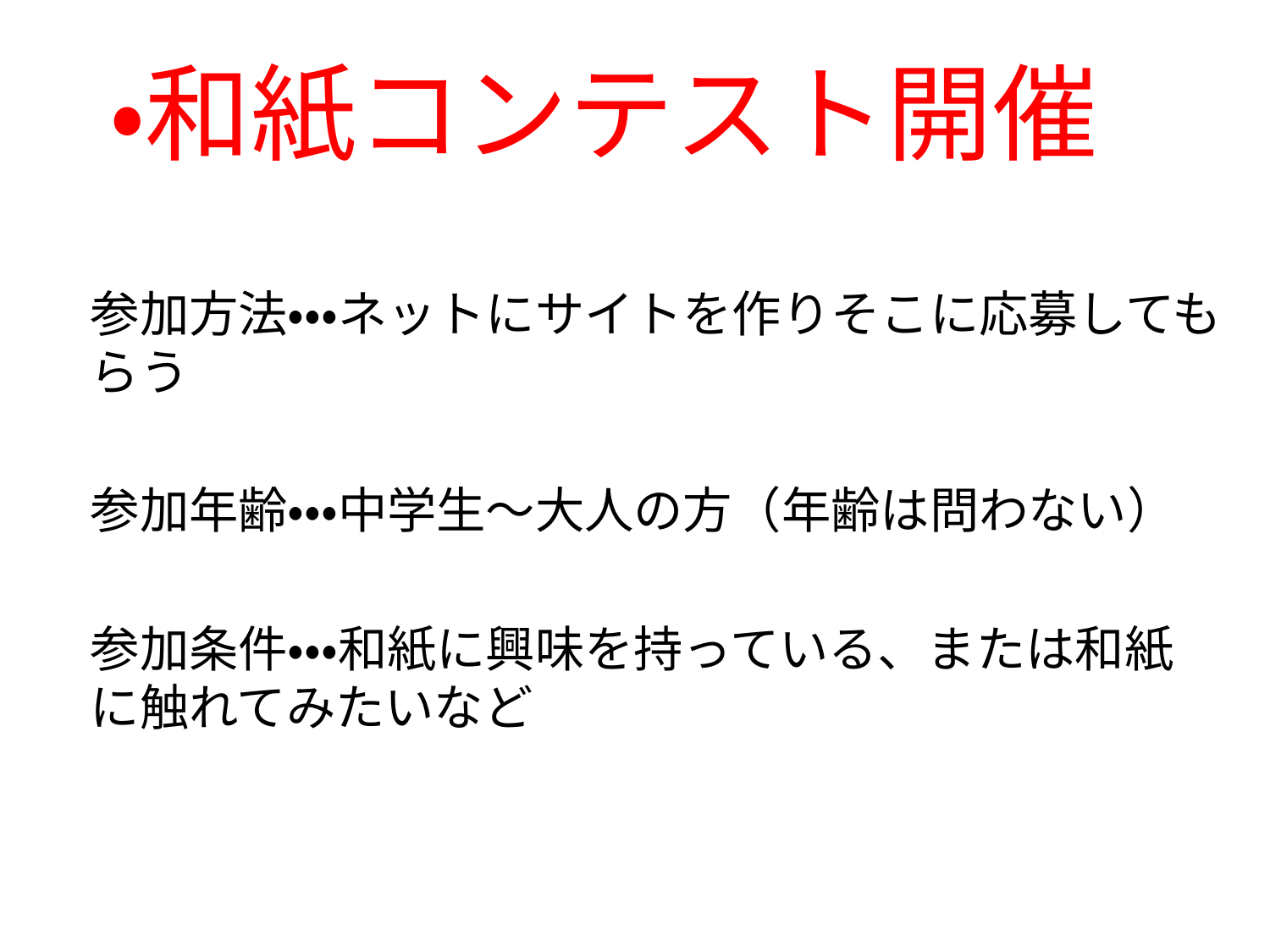

# ・和紙コンテスト開催
参加方法・・・ネットにサイトを作りそこに応募してもらう

参加年齢・・・中学生～大人の方（年齢は問わない）

参加条件・・・和紙に興味を持っている、または和紙に触れてみたいなど